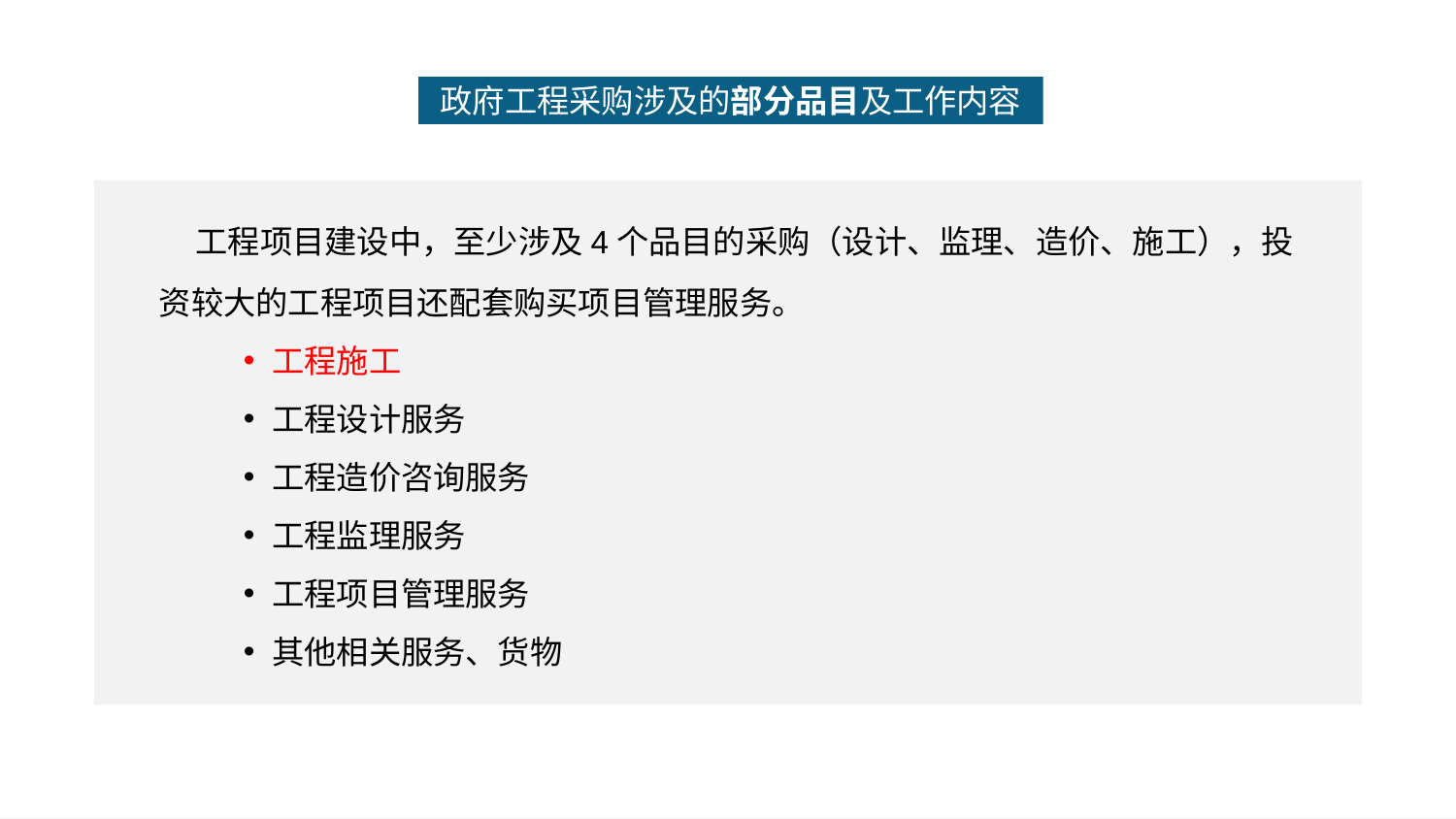

政府工程采购涉及的部分品目及工作内容

    工程项目建设中，至少涉及4个品目的采购（设计、监理、造价、施工），投资较大的工程项目还配套购买项目管理服务。
工程施工
工程设计服务
工程造价咨询服务
工程监理服务
工程项目管理服务
其他相关服务、货物